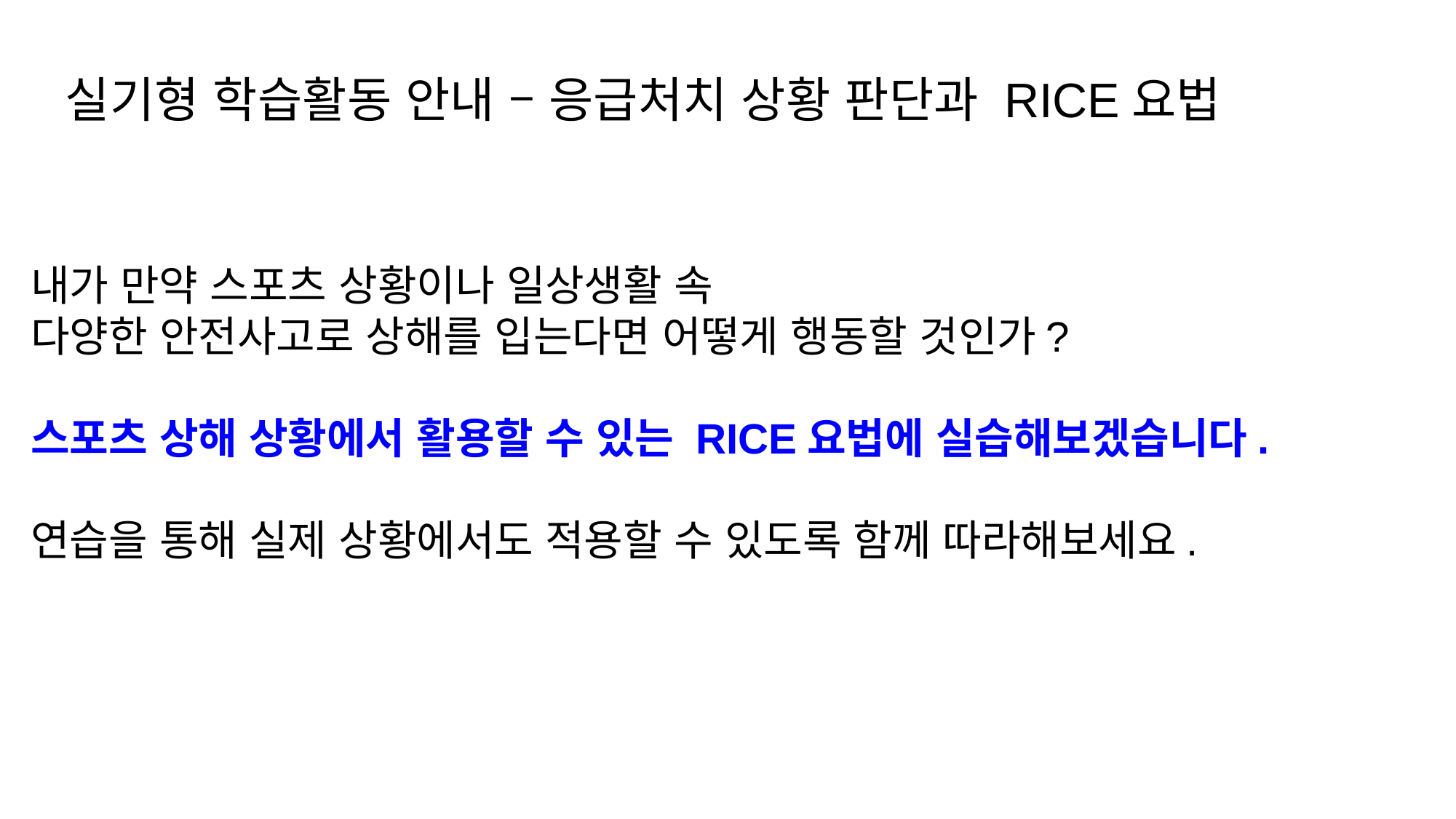

실기형 학습활동 안내 – 응급처치 상황 판단과 RICE요법

내가 만약 스포츠 상황이나 일상생활 속
다양한 안전사고로 상해를 입는다면 어떻게 행동할 것인가?

스포츠 상해 상황에서 활용할 수 있는 RICE요법에 실습해보겠습니다.

연습을 통해 실제 상황에서도 적용할 수 있도록 함께 따라해보세요.